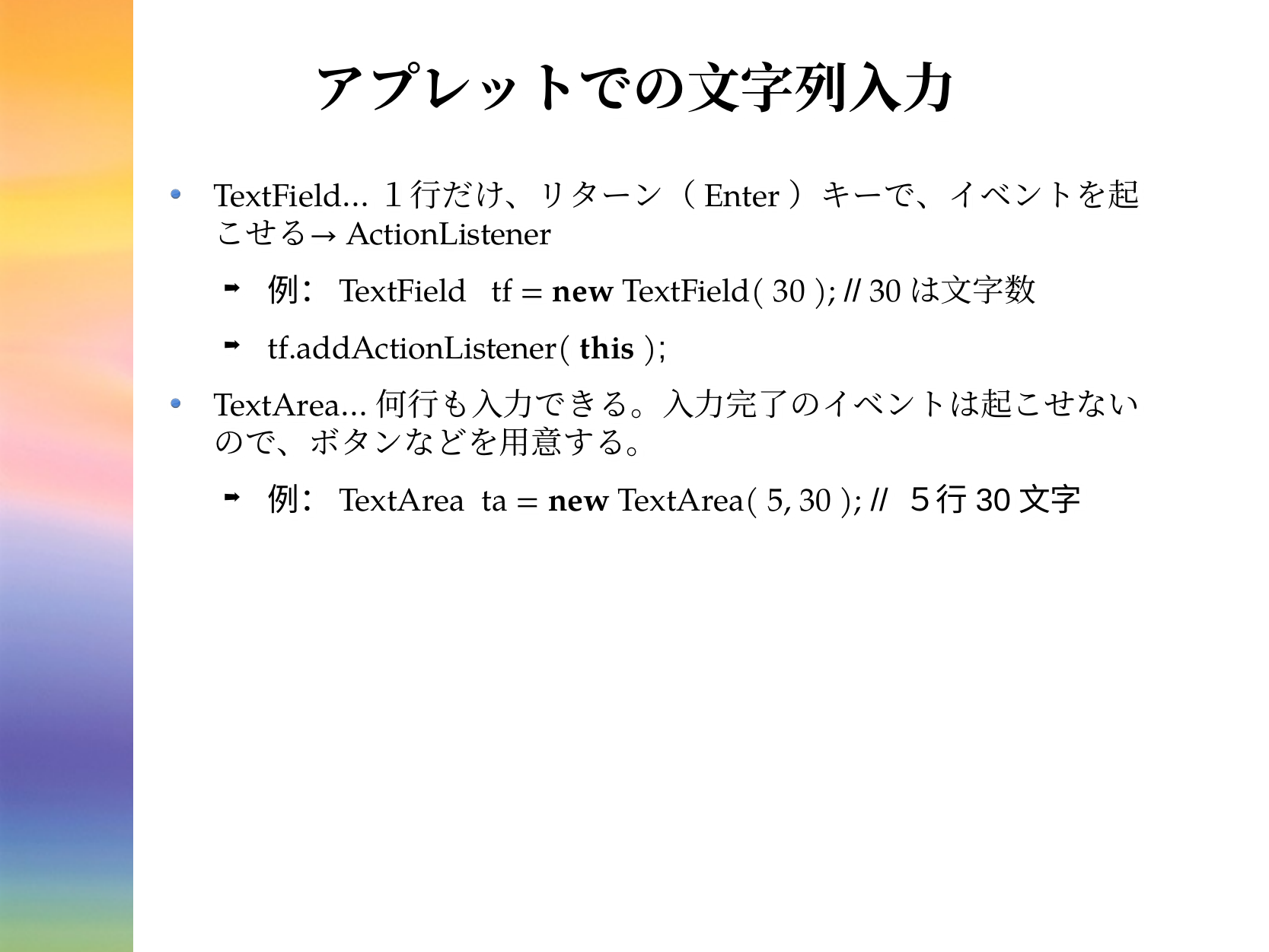

# アプレットでの文字列入力
TextField…１行だけ、リターン（Enter）キーで、イベントを起こせる→ActionListener
例：TextField   tf = new TextField( 30 ); // 30は文字数
tf.addActionListener( this );
TextArea…何行も入力できる。入力完了のイベントは起こせないので、ボタンなどを用意する。
例：TextArea  ta = new TextArea( 5, 30 ); // ５行30文字